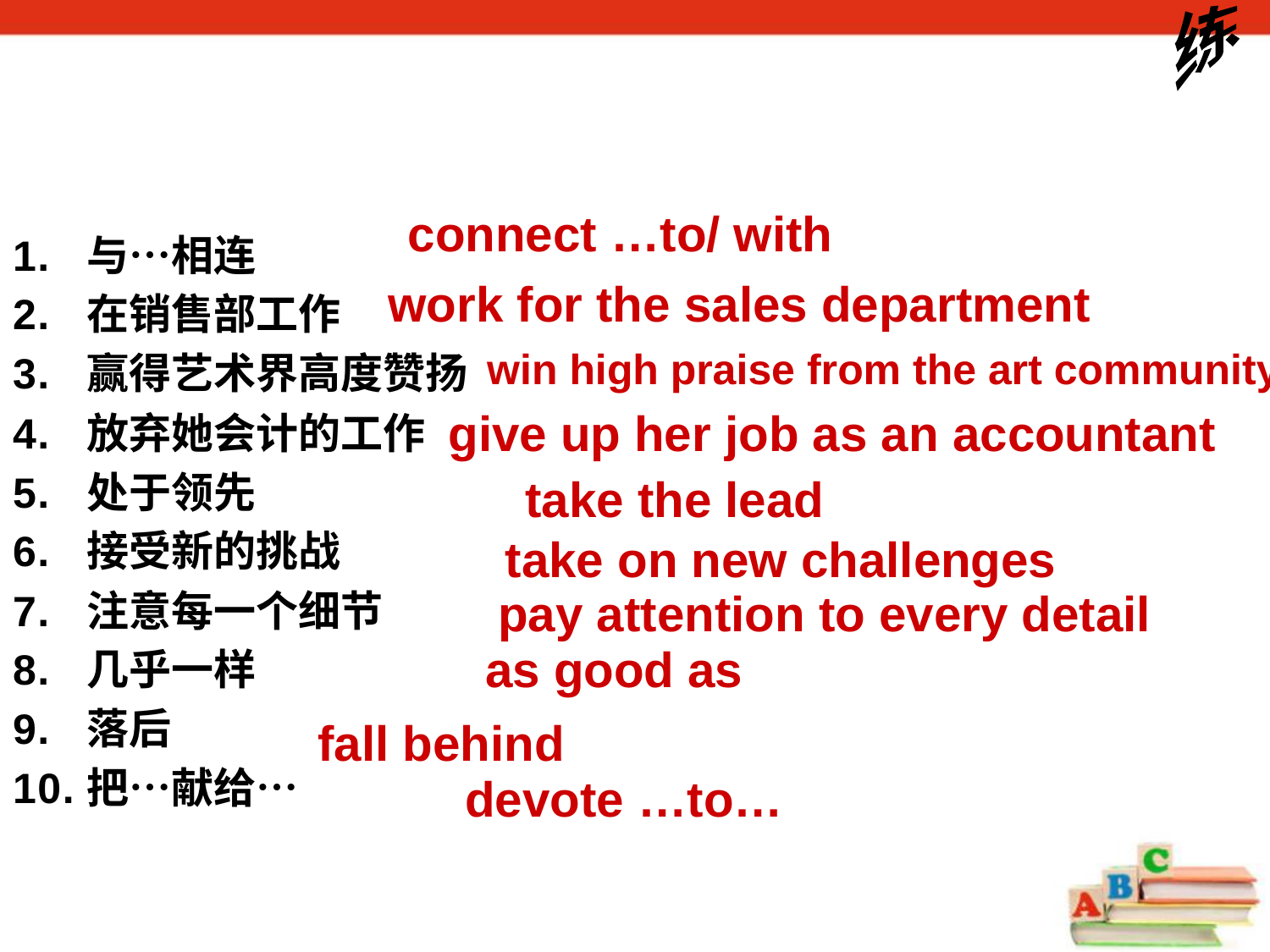

练
connect …to/ with
与…相连
在销售部工作
赢得艺术界高度赞扬
放弃她会计的工作
处于领先
接受新的挑战
注意每一个细节
几乎一样
落后
把…献给…
work for the sales department
win high praise from the art community
give up her job as an accountant
take the lead
take on new challenges
pay attention to every detail
as good as
fall behind
devote …to…